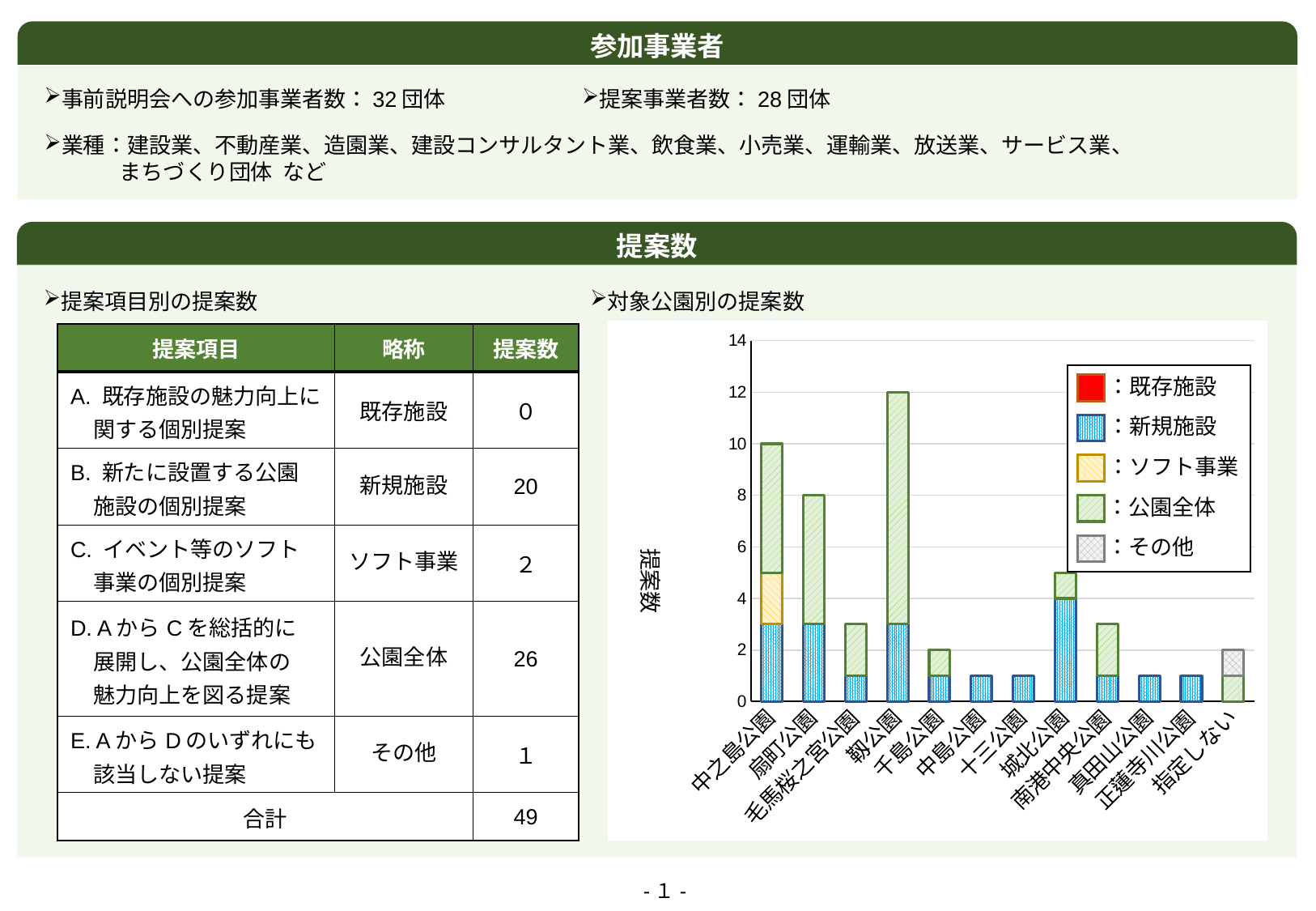

参加事業者

事前説明会への参加事業者数：32団体
業種：建設業、不動産業、造園業、建設コンサルタント業、飲食業、小売業、運輸業、放送業、サービス業、
　　　   まちづくり団体  など
提案事業者数：28団体
提案数

提案項目別の提案数
対象公園別の提案数

### Chart

| Category |  |  |  |  |  |
|---|---|---|---|---|---|
| 中之島公園 | 0.0 | 3.0 | 2.0 | 5.0 | 0.0 |
| 扇町公園 | 0.0 | 3.0 | 0.0 | 5.0 | 0.0 |
| 毛馬桜之宮公園 | 0.0 | 1.0 | 0.0 | 2.0 | 0.0 |
| 靱公園 | 0.0 | 3.0 | 0.0 | 9.0 | 0.0 |
| 千島公園 | 0.0 | 1.0 | 0.0 | 1.0 | 0.0 |
| 中島公園 | 0.0 | 1.0 | 0.0 | 0.0 | 0.0 |
| 十三公園 | 0.0 | 1.0 | 0.0 | 0.0 | 0.0 |
| 城北公園 | 0.0 | 4.0 | 0.0 | 1.0 | 0.0 |
| 南港中央公園 | 0.0 | 1.0 | 0.0 | 2.0 | 0.0 |
| 真田山公園 | 0.0 | 1.0 | 0.0 | 0.0 | 0.0 |
| 正蓮寺川公園 | 0.0 | 1.0 | 0.0 | 0.0 | 0.0 |
| 指定しない | 0.0 | 0.0 | 0.0 | 1.0 | 1.0 |
| 提案項目 | 略称 | 提案数 |
| --- | --- | --- |
| A. 既存施設の魅力向上に 関する個別提案 | 既存施設 | ０ |
| B. 新たに設置する公園 施設の個別提案 | 新規施設 | 20 |
| C. イベント等のソフト 事業の個別提案 | ソフト事業 | ２ |
| D. AからCを総括的に 展開し、公園全体の 魅力向上を図る提案 | 公園全体 | 26 |
| E. AからDのいずれにも 該当しない提案 | その他 | １ |
| 合計 |  | 49 |

：既存施設

：新規施設

：ソフト事業

：公園全体

：その他

-１-